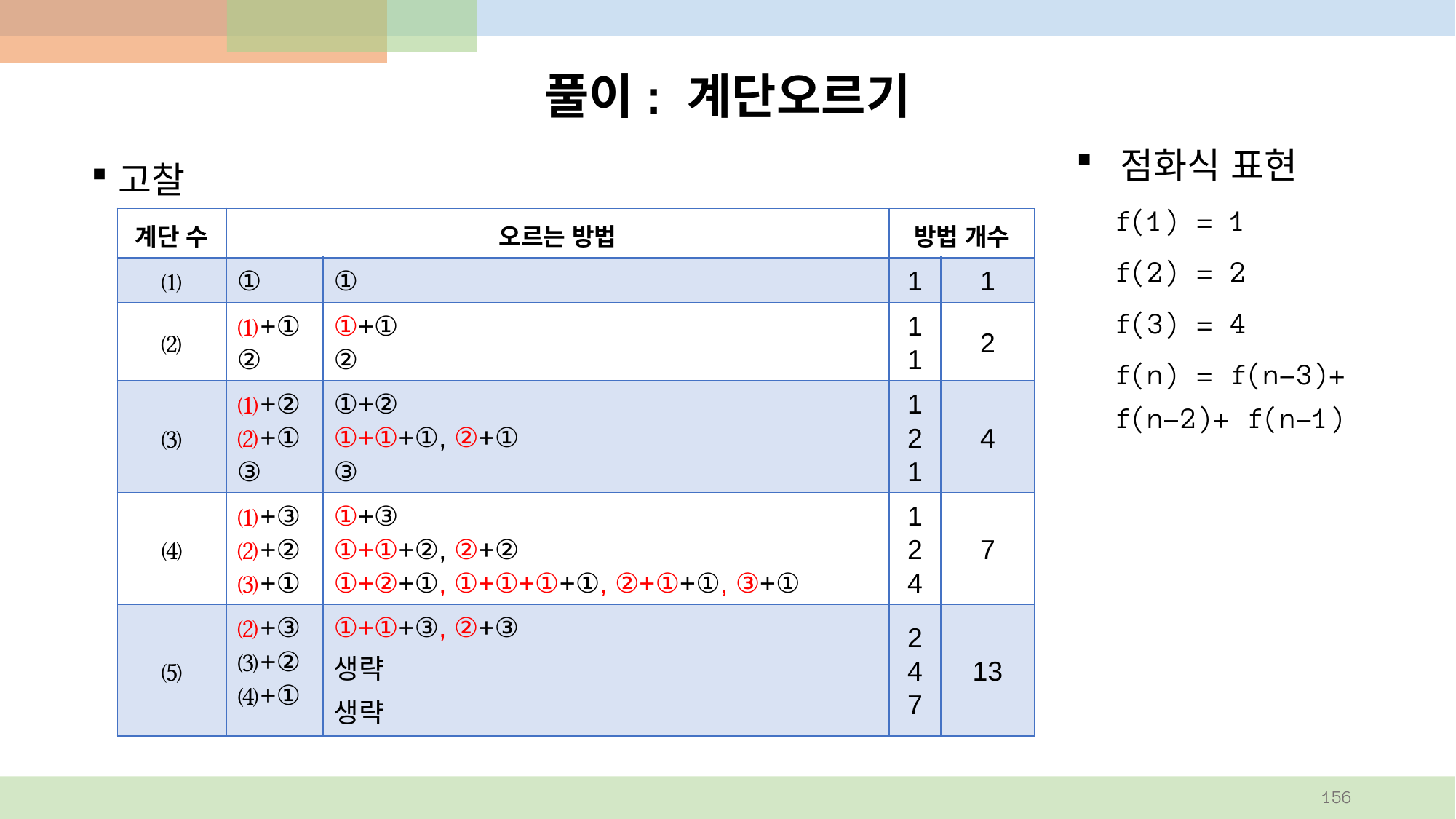

# 풀이: 계단오르기
 점화식 표현
f(1) = 1
f(2) = 2
f(3) = 4
f(n) = f(n-3)+ f(n-2)+ f(n-1)
고찰

| 계단 수 | 오르는 방법 |  | 방법 개수 | 방법 |
| --- | --- | --- | --- | --- |
| ⑴ | ① | ① | 1 | 1 |
| ⑵ | ⑴+① ② | ①+① ② | 1 1 | 2 |
| ⑶ | ⑴+② ⑵+① ③ | ①+② ①+①+①, ②+① ③ | 1 2 1 | 4 |
| ⑷ | ⑴+③ ⑵+② ⑶+① | ①+③ ①+①+②, ②+② ①+②+①, ①+①+①+①, ②+①+①, ③+① | 1 2 4 | 7 |
| ⑸ | ⑵+③ ⑶+② ⑷+① | ①+①+③, ②+③ 생략 생략 | 2 4 7 | 13 |
156